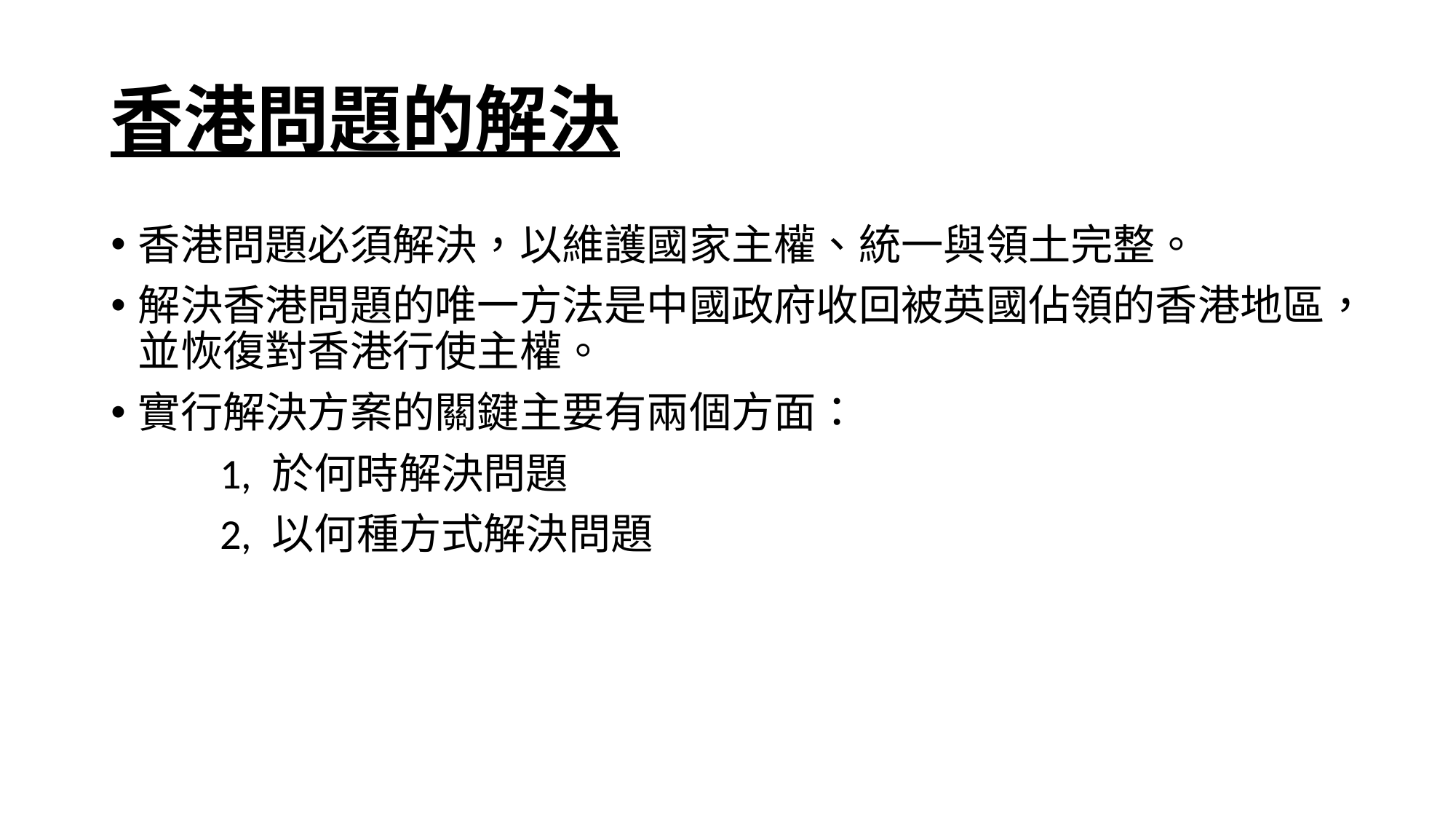

# 香港問題的解決
香港問題必須解決，以維護國家主權、統一與領土完整。
解決香港問題的唯一方法是中國政府收回被英國佔領的香港地區，並恢復對香港行使主權。
實行解決方案的關鍵主要有兩個方面：
	1, 於何時解決問題
	2, 以何種方式解決問題